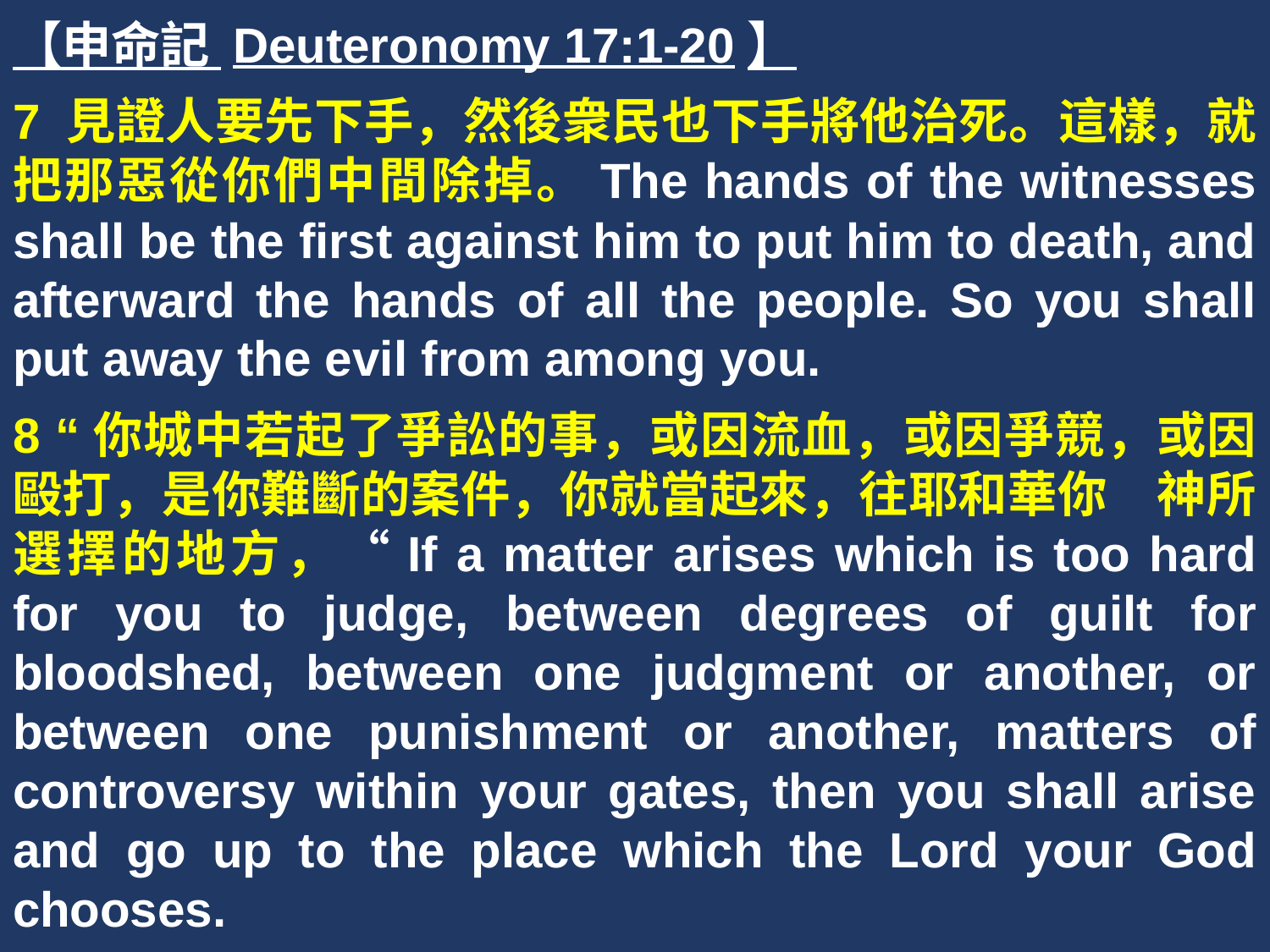

【申命記 Deuteronomy 17:1-20】
7 見證人要先下手，然後衆民也下手將他治死。這樣，就把那惡從你們中間除掉。The hands of the witnesses shall be the first against him to put him to death, and afterward the hands of all the people. So you shall put away the evil from among you.
8 “你城中若起了爭訟的事，或因流血，或因爭競，或因毆打，是你難斷的案件，你就當起來，往耶和華你　神所選擇的地方，“If a matter arises which is too hard for you to judge, between degrees of guilt for bloodshed, between one judgment or another, or between one punishment or another, matters of controversy within your gates, then you shall arise and go up to the place which the Lord your God chooses.